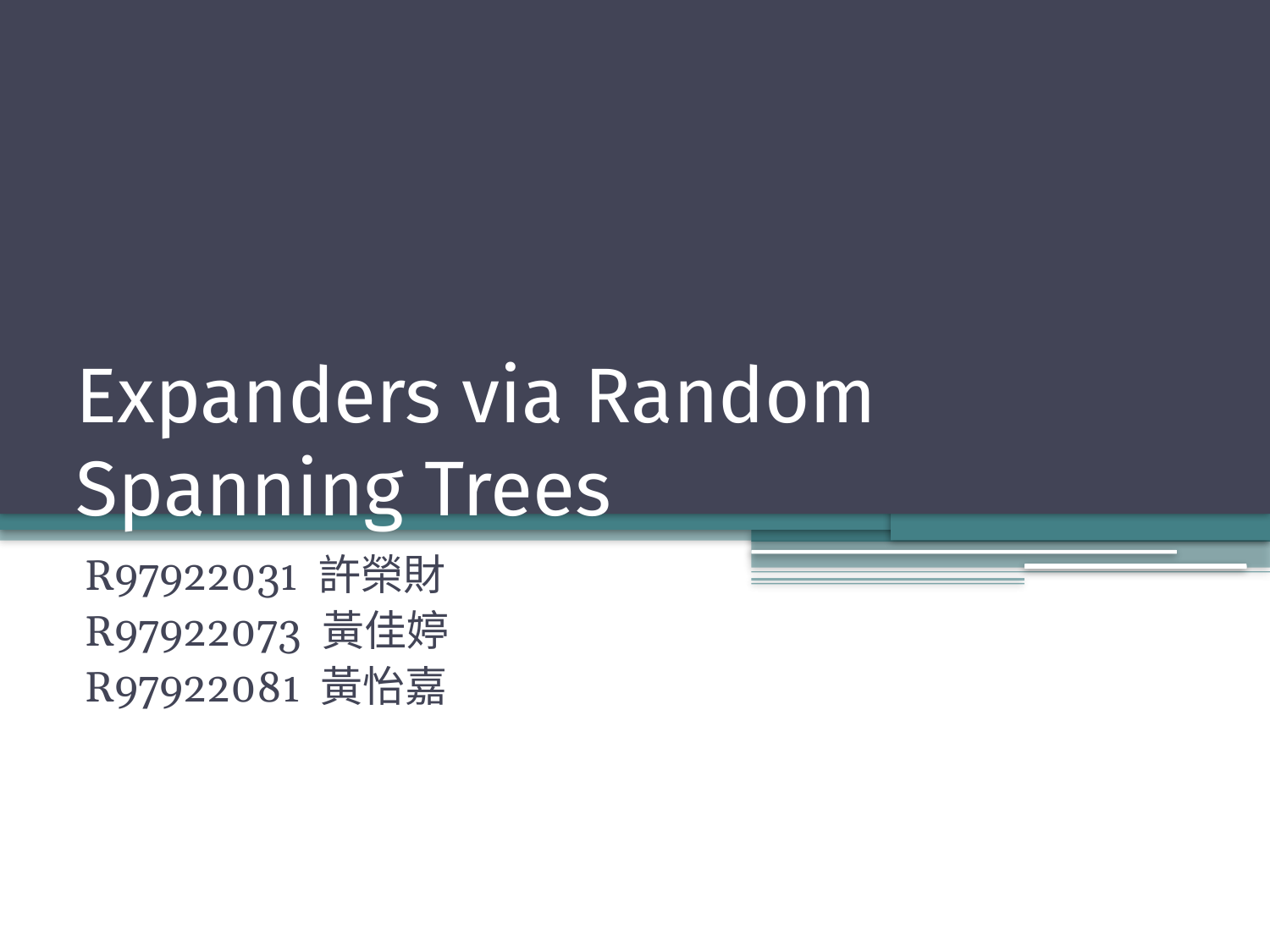

# Expanders via Random Spanning Trees
R97922031 許榮財
R97922073 黃佳婷
R97922081 黃怡嘉